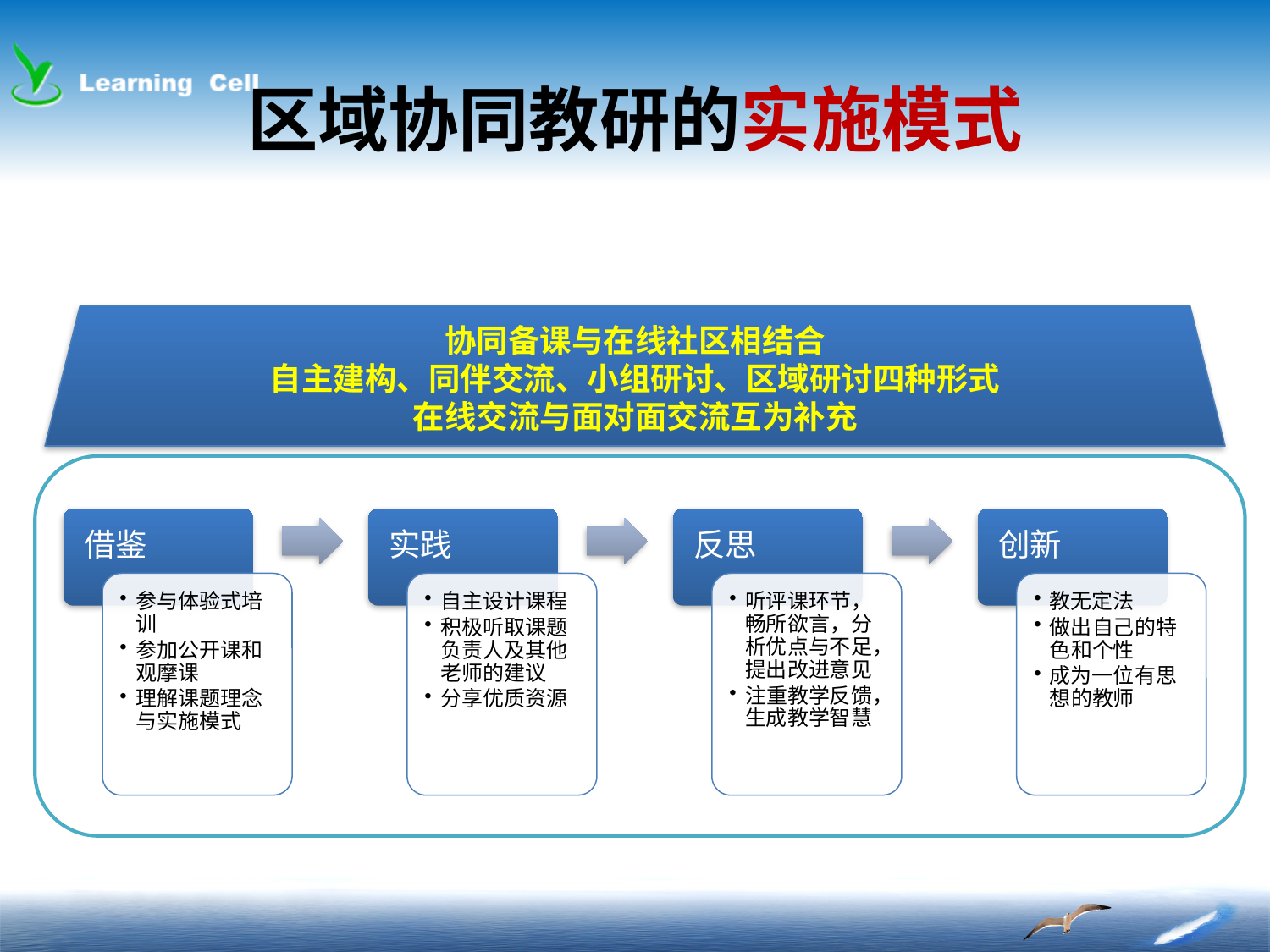

# 区域协同教研的实施模式

协同备课与在线社区相结合
自主建构、同伴交流、小组研讨、区域研讨四种形式
在线交流与面对面交流互为补充

借鉴
参与体验式培训
参加公开课和观摩课
理解课题理念与实施模式

实践
自主设计课程
积极听取课题负责人及其他老师的建议
分享优质资源

反思
听评课环节，畅所欲言，分析优点与不足，提出改进意见
注重教学反馈，生成教学智慧

创新
教无定法
做出自己的特色和个性
成为一位有思想的教师